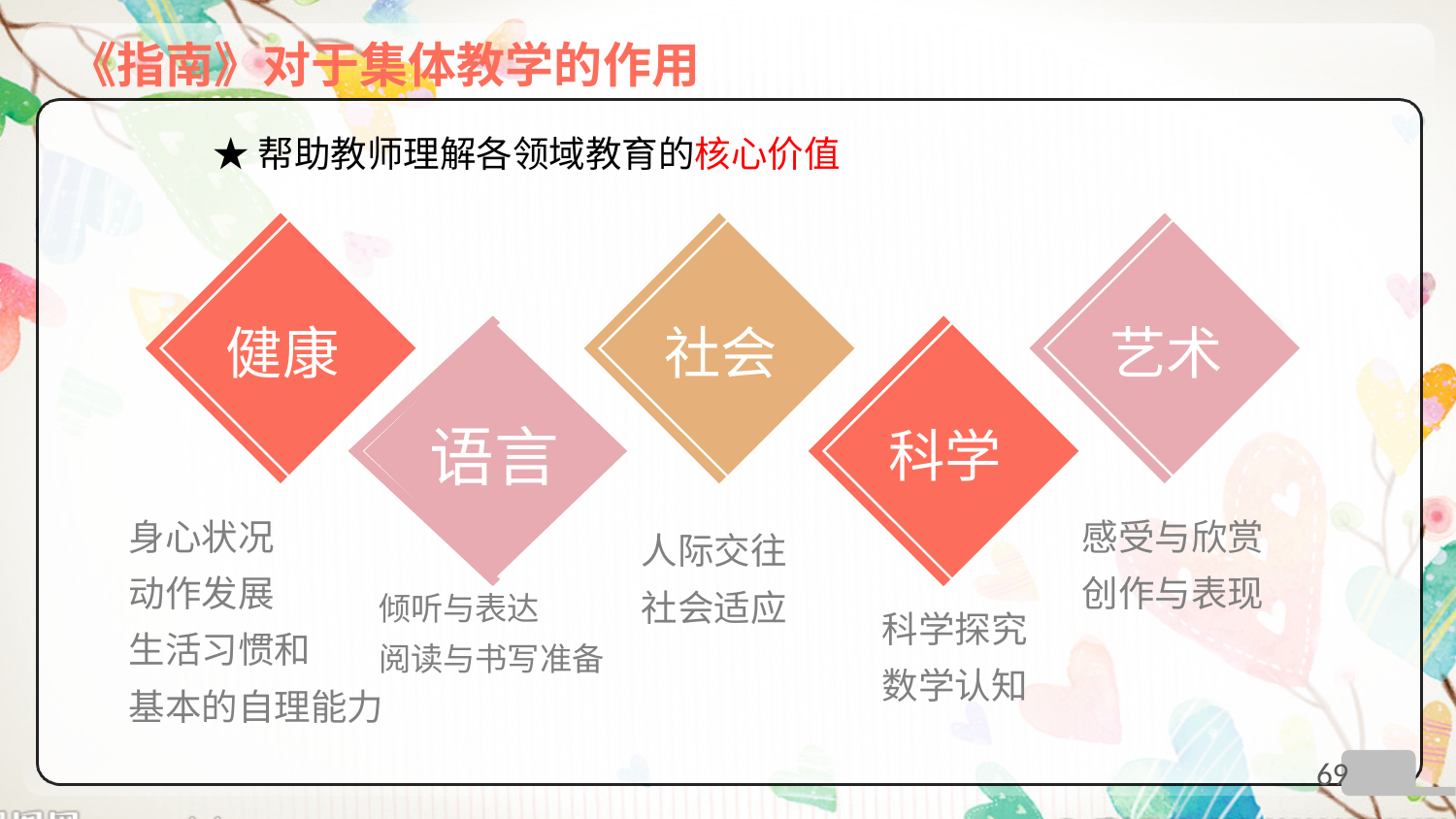

《指南》对于集体教学的作用
★帮助教师理解各领域教育的核心价值

健康

艺术

社会

科学

语言
身心状况
动作发展
生活习惯和
基本的自理能力
感受与欣赏
创作与表现
人际交往
社会适应
倾听与表达
阅读与书写准备
科学探究
数学认知